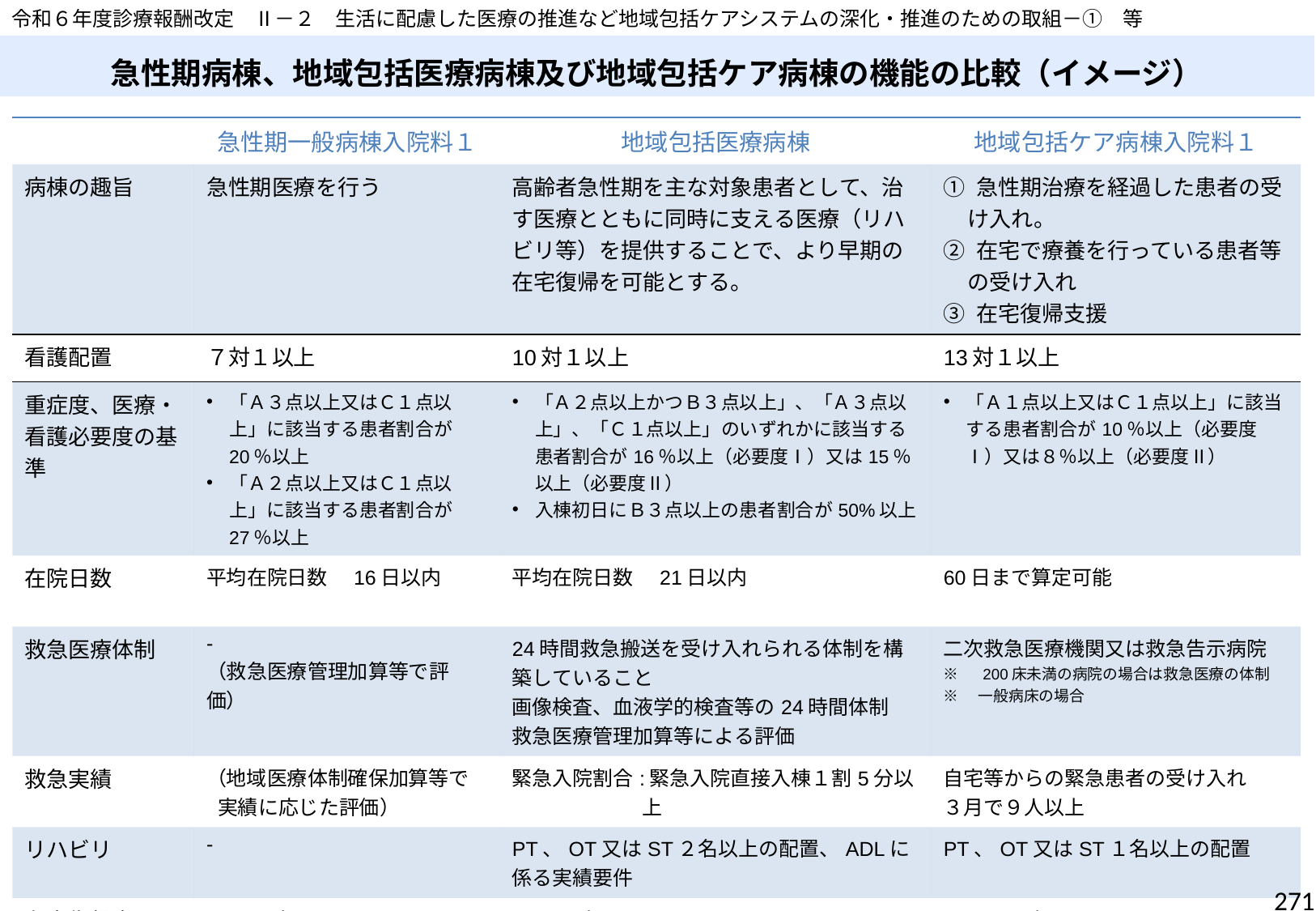

令和６年度診療報酬改定　Ⅱ－２　生活に配慮した医療の推進など地域包括ケアシステムの深化・推進のための取組－①　等
急性期病棟、地域包括医療病棟及び地域包括ケア病棟の機能の比較（イメージ）
|  | 急性期一般病棟入院料１ | 地域包括医療病棟 | 地域包括ケア病棟入院料１ |
| --- | --- | --- | --- |
| 病棟の趣旨 | 急性期医療を行う | 高齢者急性期を主な対象患者として、治す医療とともに同時に支える医療（リハビリ等）を提供することで、より早期の在宅復帰を可能とする。 | ① 急性期治療を経過した患者の受け入れ。 ② 在宅で療養を行っている患者等の受け入れ ③ 在宅復帰支援 |
| 看護配置 | ７対１以上 | 10対１以上 | 13対１以上 |
| 重症度、医療・看護必要度の基準 | 「Ａ３点以上又はＣ１点以上」に該当する患者割合が20％以上 「Ａ２点以上又はＣ１点以上」に該当する患者割合が27％以上 | 「Ａ２点以上かつＢ３点以上」、「Ａ３点以上」、「Ｃ１点以上」のいずれかに該当する患者割合が16％以上（必要度Ⅰ）又は15％以上（必要度Ⅱ） 入棟初日にＢ３点以上の患者割合が50%以上 | 「Ａ１点以上又はＣ１点以上」に該当する患者割合が10％以上（必要度Ⅰ）又は８％以上（必要度Ⅱ） |
| 在院日数 | 平均在院日数　16日以内 | 平均在院日数　21日以内 | 60日まで算定可能 |
| 救急医療体制 | - （救急医療管理加算等で評価） | 24時間救急搬送を受け入れられる体制を構築していること 画像検査、血液学的検査等の24時間体制 救急医療管理加算等による評価 | 二次救急医療機関又は救急告示病院 ※　200床未満の病院の場合は救急医療の体制 ※　一般病床の場合 |
| 救急実績 | （地域医療体制確保加算等で実績に応じた評価） | 緊急入院割合:緊急入院直接入棟１割5分以上 | 自宅等からの緊急患者の受け入れ ３月で９人以上 |
| リハビリ | - | PT、OT又はST２名以上の配置、ADLに係る実績要件 | PT、OT又はST１名以上の配置 |
| 在宅復帰率 | 80％以上 （分子に地ケア、回リハ病棟等への退院を含む） | 80％以上 （分子に回リハ病棟等への退院を含む） | 72.5％以上 （分子に回リハ病棟等への退院を含まない） |
271